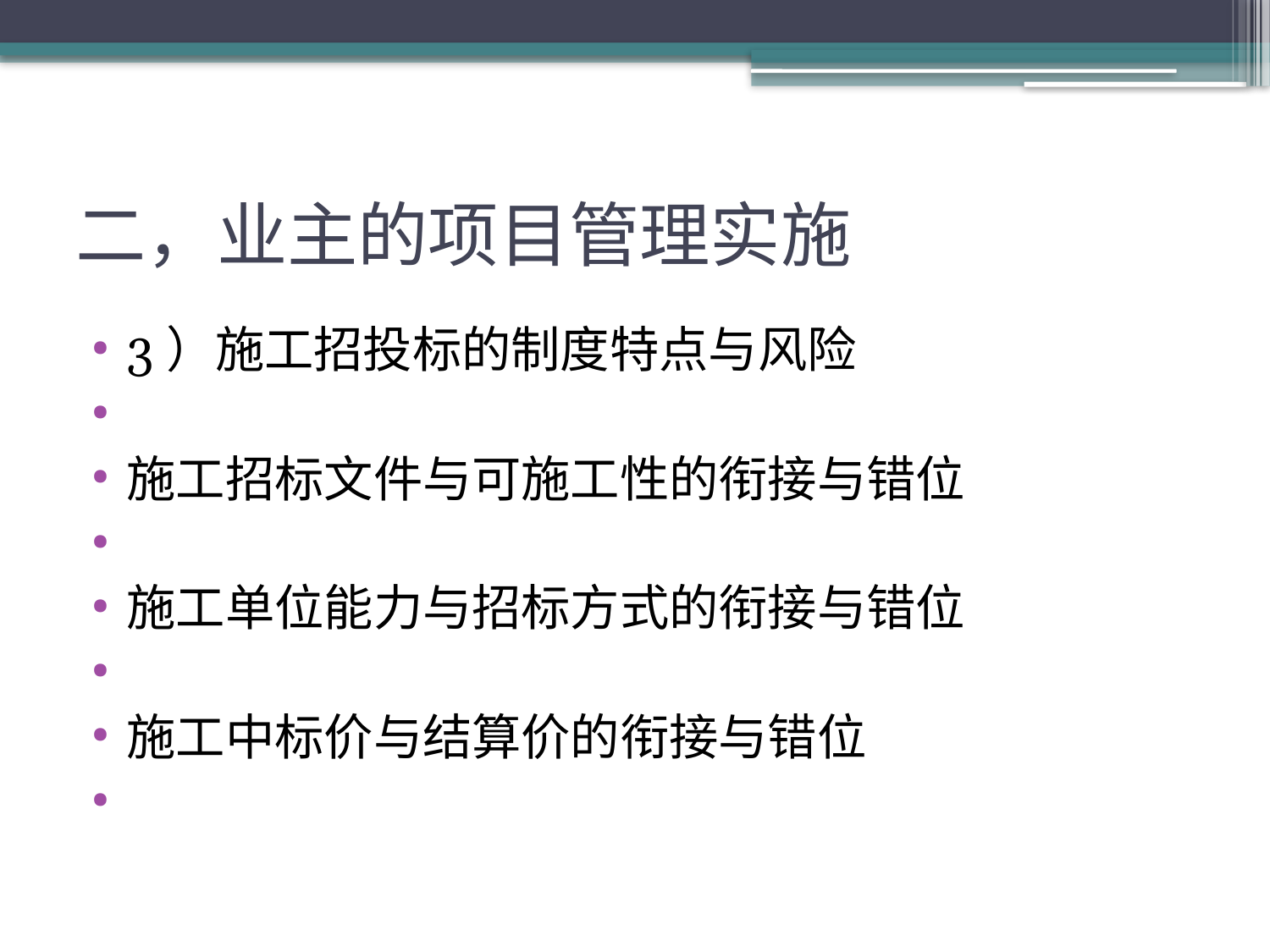

# 二，业主的项目管理实施
3）施工招投标的制度特点与风险

施工招标文件与可施工性的衔接与错位

施工单位能力与招标方式的衔接与错位

施工中标价与结算价的衔接与错位